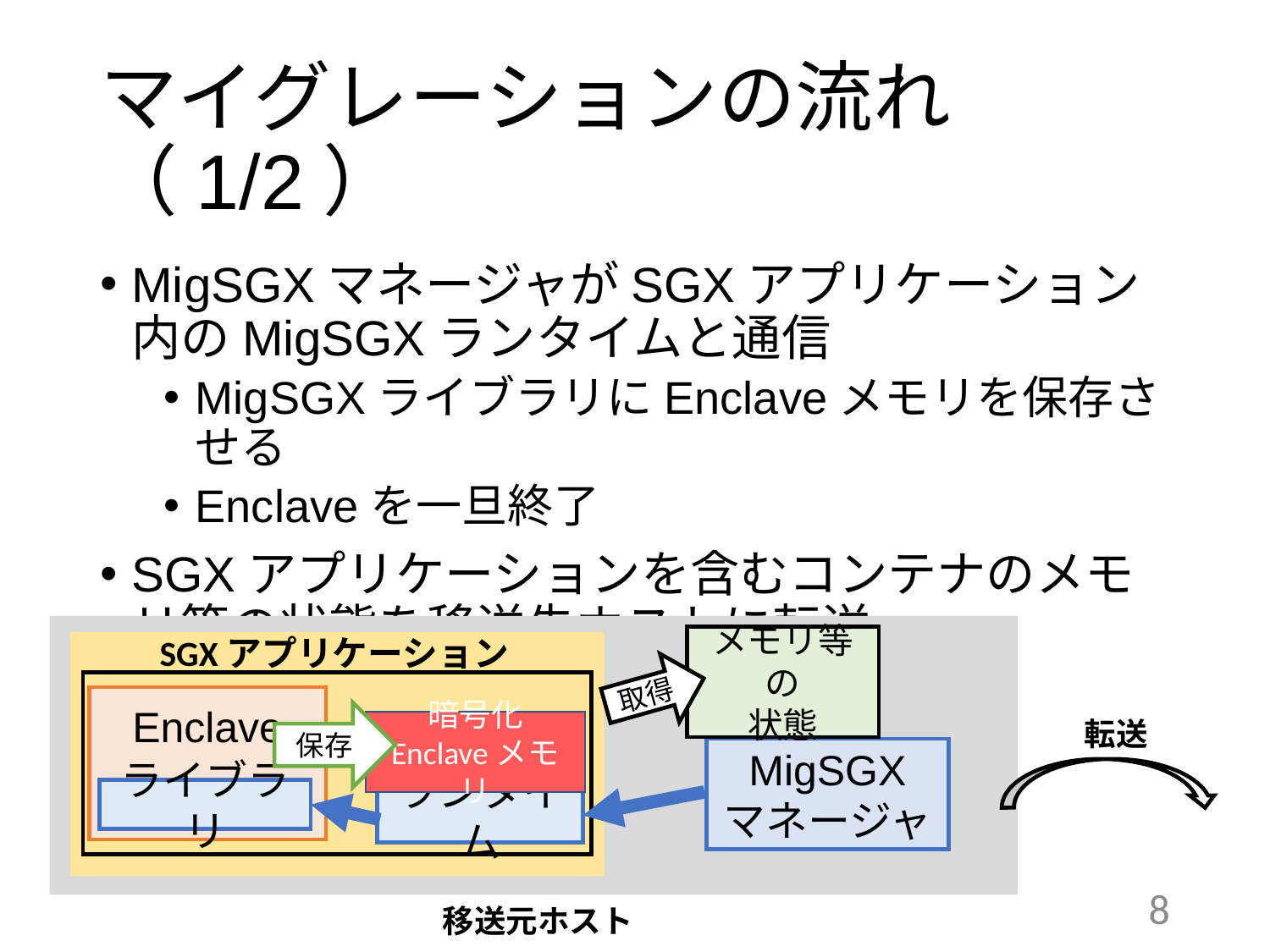

# マイグレーションの流れ（1/2）
MigSGXマネージャがSGXアプリケーション内のMigSGXランタイムと通信
MigSGXライブラリにEnclaveメモリを保存させる
Enclaveを一旦終了
SGXアプリケーションを含むコンテナのメモリ等の状態を移送先ホストに転送

SGXアプリケーション
メモリ等の
状態

取得

Enclave

保存
転送
暗号化
Enclaveメモリ
MigSGX
マネージャ

ライブラリ
ランタイム
8
移送元ホスト